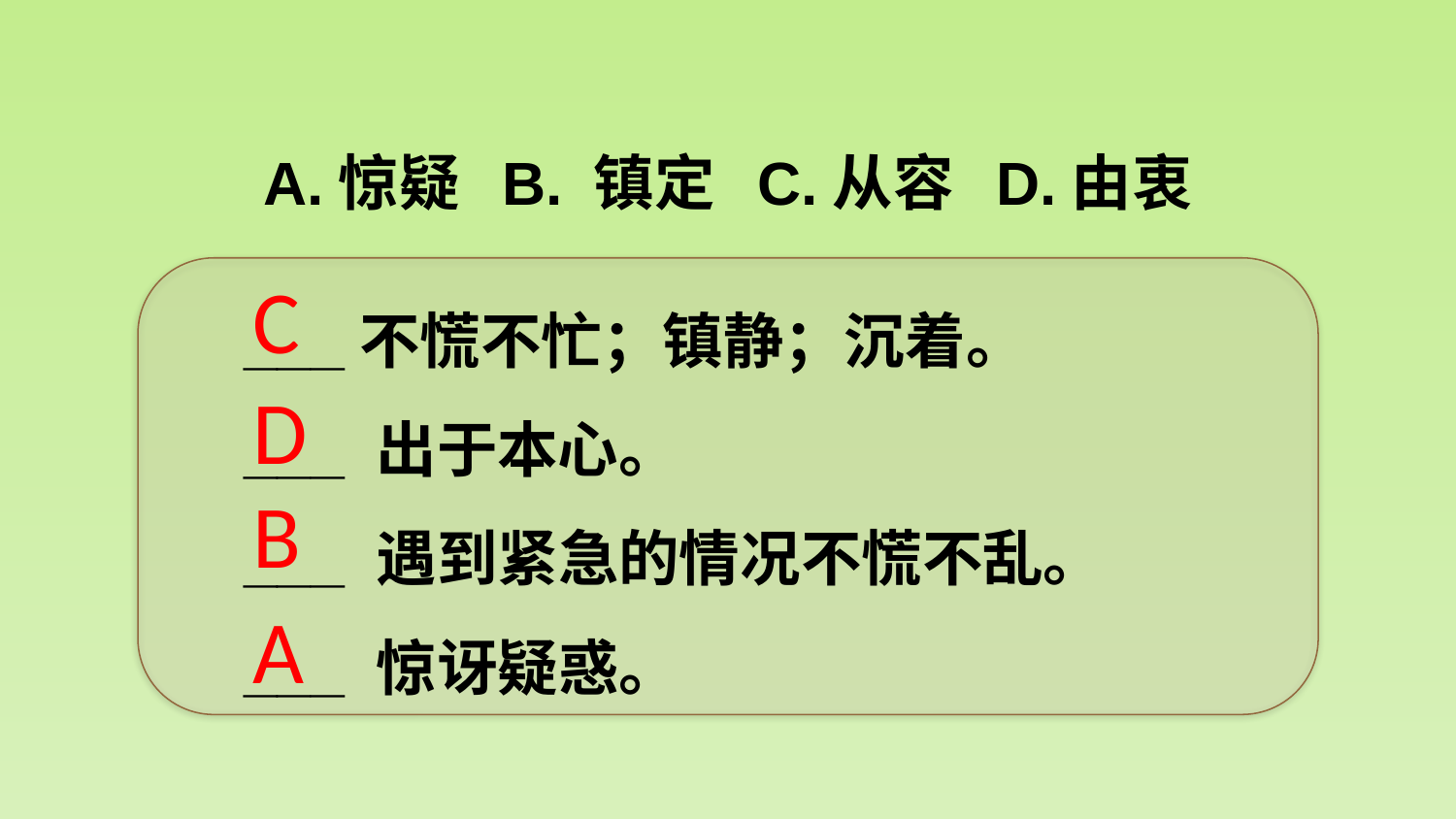

A.惊疑  B. 镇定  C.从容  D.由衷

C
___不慌不忙；镇静；沉着。
___ 出于本心。
___ 遇到紧急的情况不慌不乱。
___ 惊讶疑惑。
D
B
A